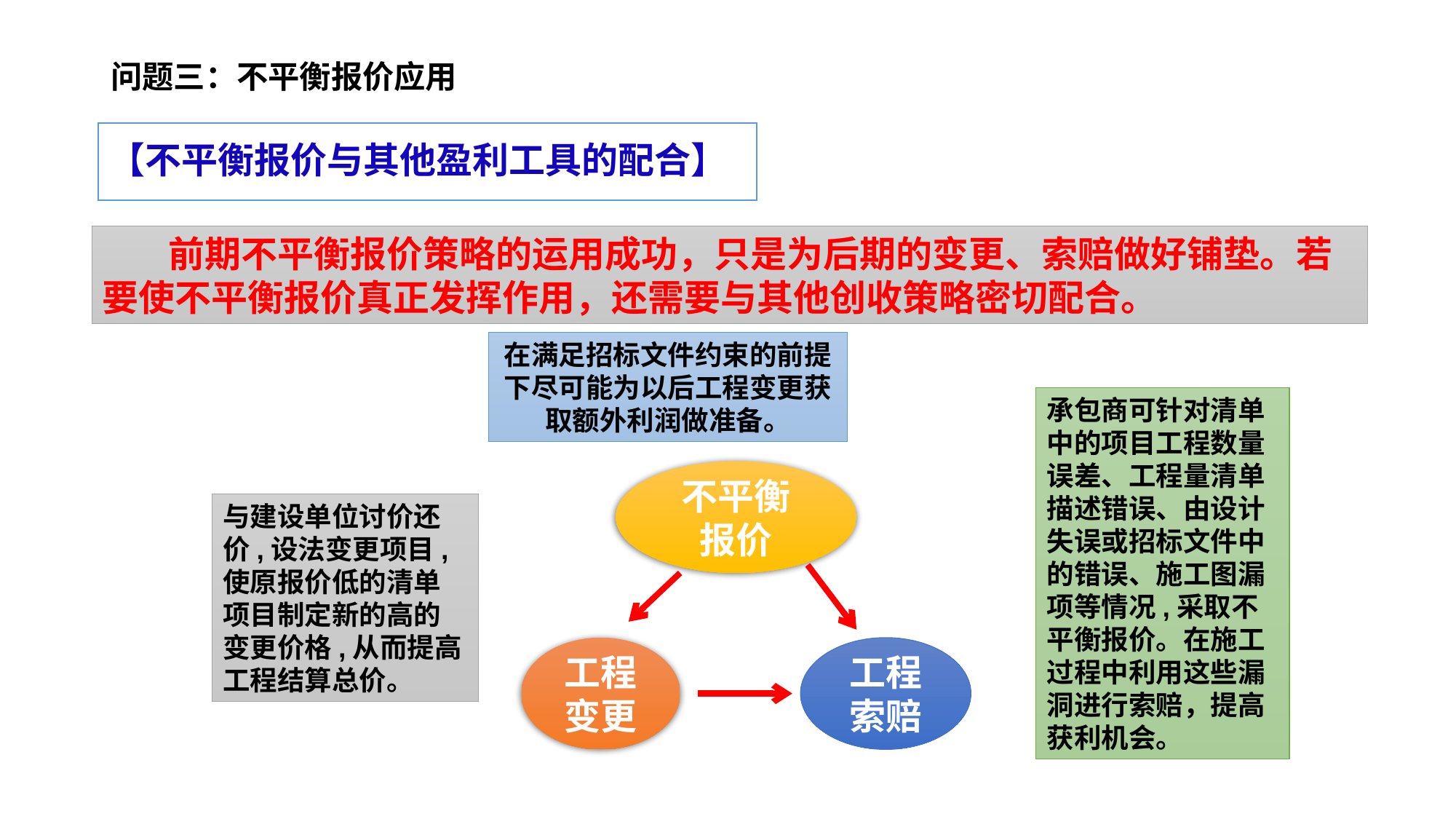

# 问题三：不平衡报价应用
【不平衡报价与其他盈利工具的配合】

       前期不平衡报价策略的运用成功，只是为后期的变更、索赔做好铺垫。若要使不平衡报价真正发挥作用，还需要与其他创收策略密切配合。
在满足招标文件约束的前提下尽可能为以后工程变更获取额外利润做准备。
承包商可针对清单中的项目工程数量误差、工程量清单描述错误、由设计失误或招标文件中的错误、施工图漏项等情况,采取不平衡报价。在施工过程中利用这些漏洞进行索赔，提高获利机会。
不平衡
报价
工程变更
工程索赔
与建设单位讨价还价,设法变更项目,使原报价低的清单项目制定新的高的变更价格,从而提高工程结算总价。